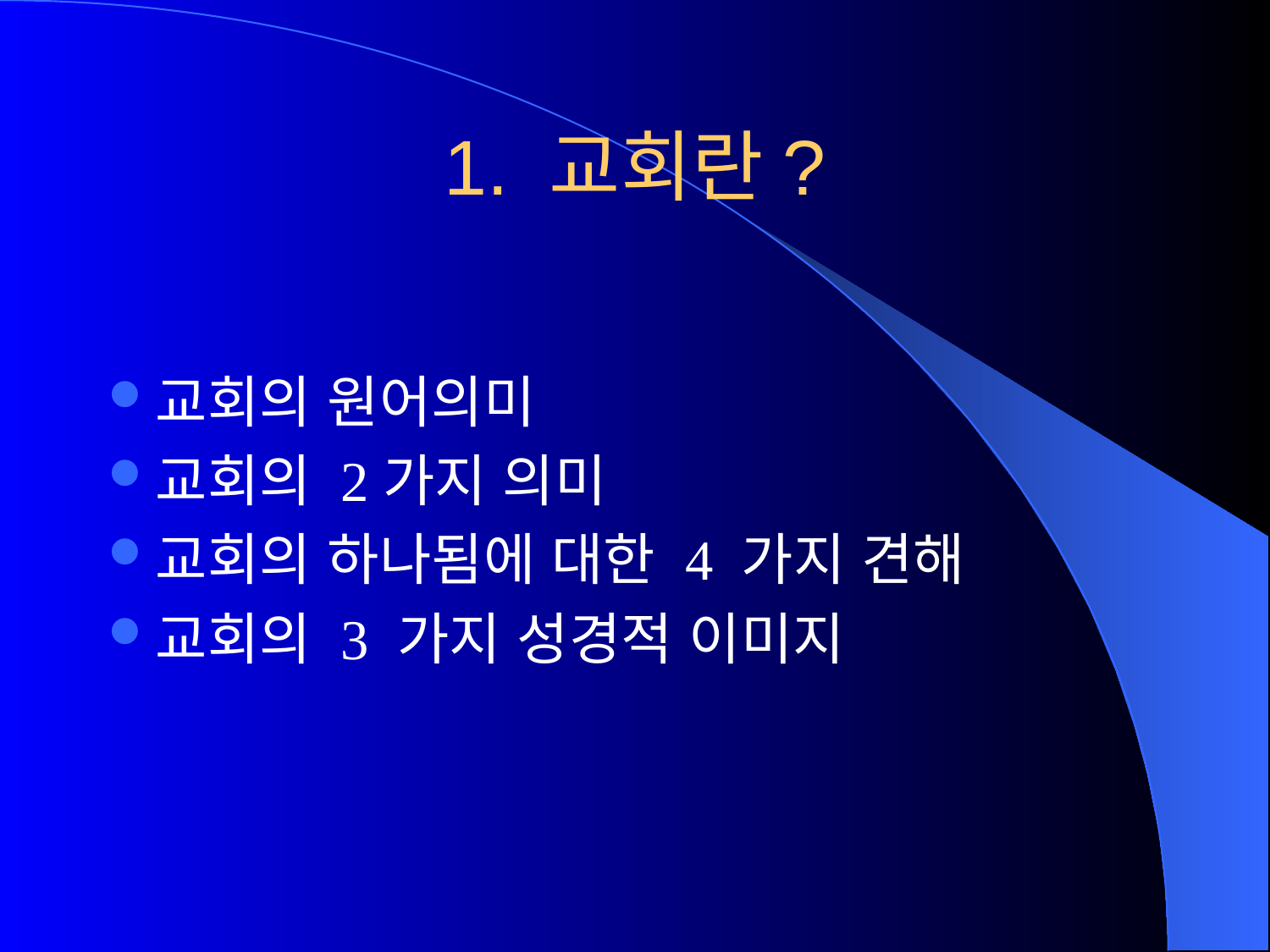

# 1. 교회란?
교회의 원어의미
교회의 2가지 의미
교회의 하나됨에 대한 4 가지 견해
교회의 3 가지 성경적 이미지